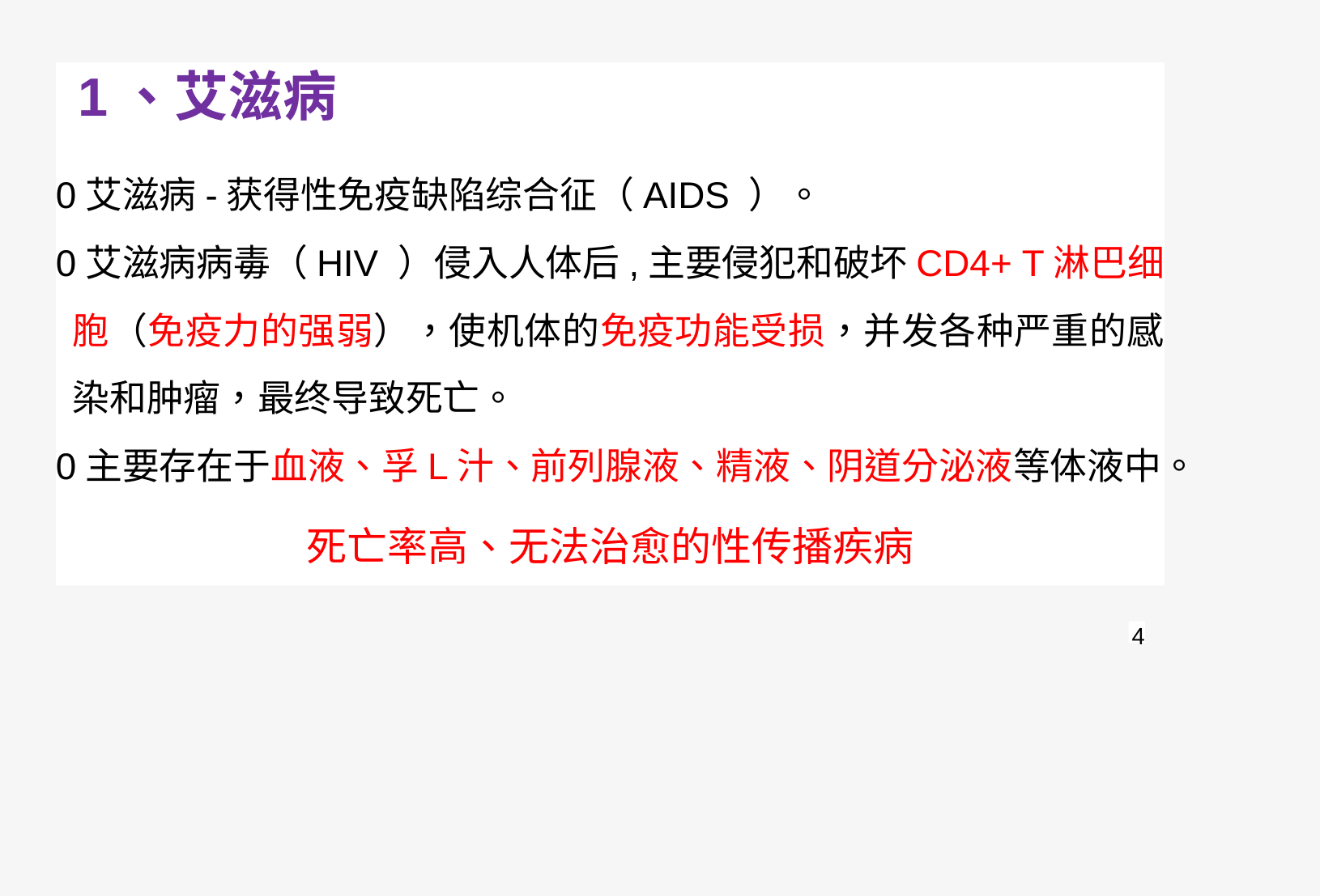

1、艾滋病
0艾滋病-获得性免疫缺陷综合征（AIDS ）。
0艾滋病病毒（HIV ）侵入人体后,主要侵犯和破坏CD4+ T淋巴细 胞（免疫力的强弱），使机体的免疫功能受损，并发各种严重的感 染和肿瘤，最终导致死亡。
0主要存在于血液、孚L汁、前列腺液、精液、阴道分泌液等体液中。
死亡率高、无法治愈的性传播疾病
4